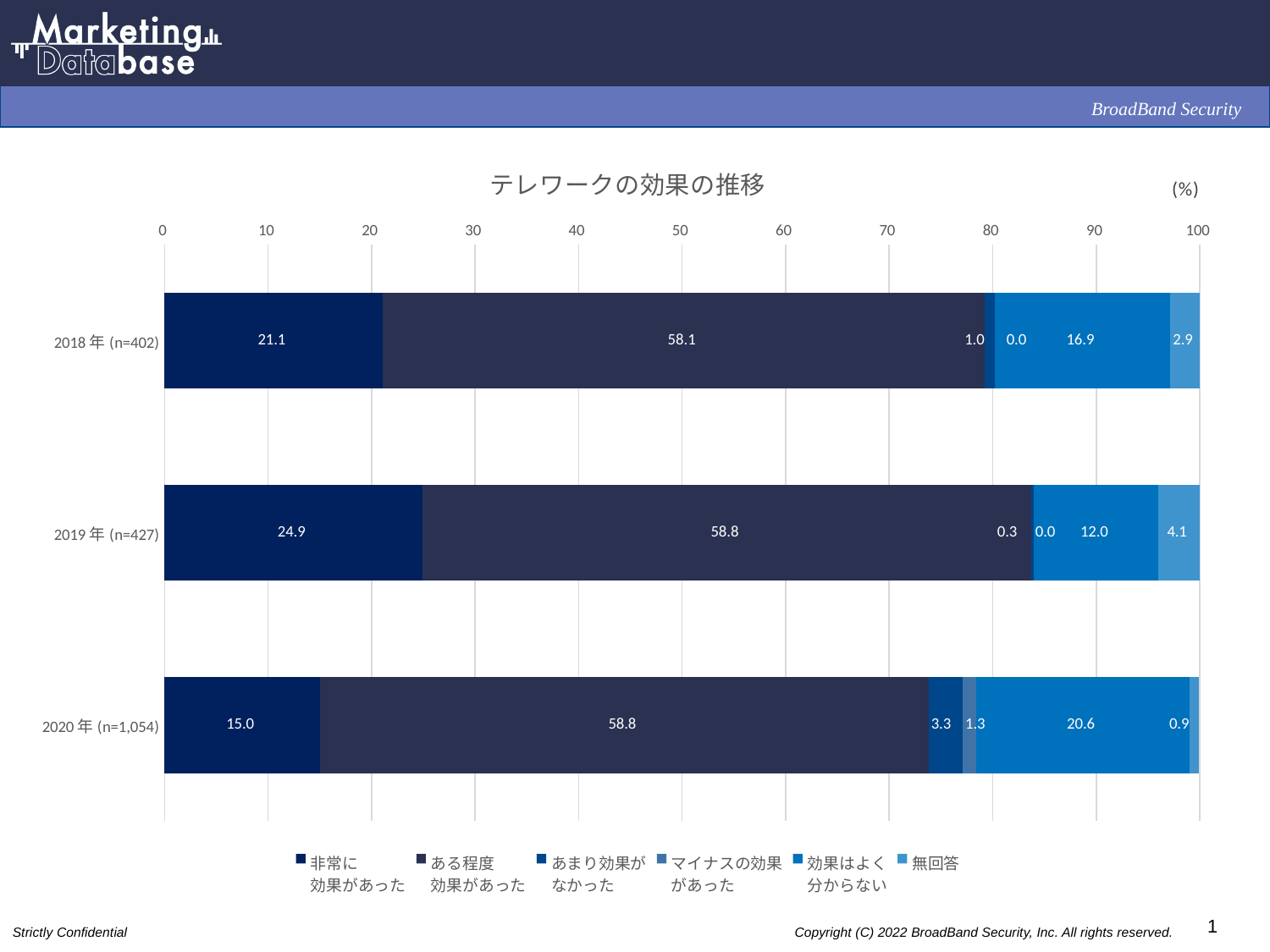

### Chart: テレワークの効果の推移

| Category | 非常に
効果があった | ある程度
効果があった | あまり効果が
なかった | マイナスの効果
があった | 効果はよく
分からない | 無回答 |
|---|---|---|---|---|---|---|
| 2018年(n=402) | 21.1 | 58.1 | 1.0 | 0.0 | 16.9 | 2.9 |
| 2019年(n=427) | 24.9 | 58.8 | 0.3 | 0.0 | 12.0 | 4.1 |
| 2020年(n=1,054) | 15.0 | 58.8 | 3.3 | 1.3 | 20.6 | 0.9 |